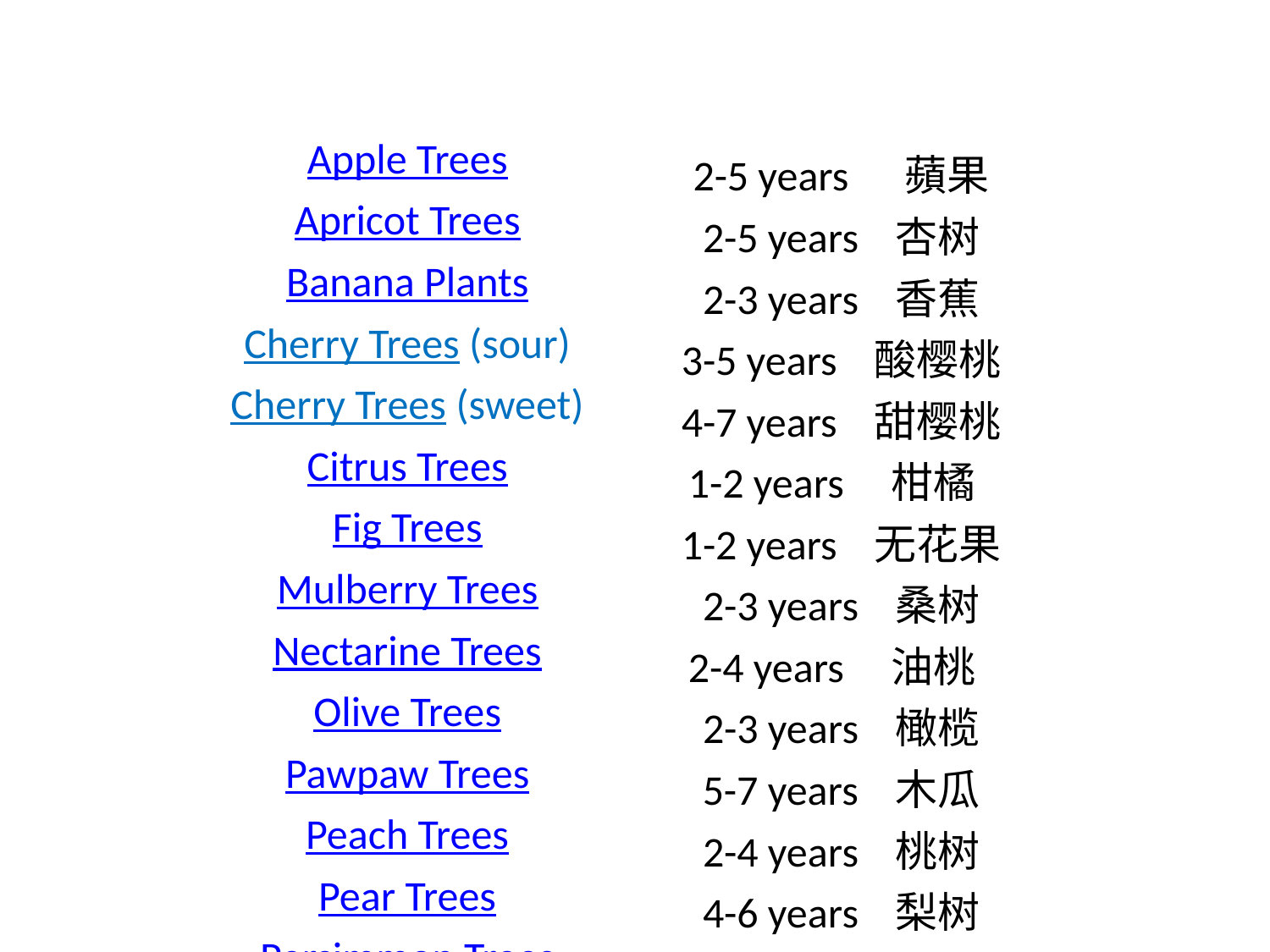

#
|  |  |
| --- | --- |
| Apple Trees | 2-5 years 蘋果 |
| Apricot Trees | 2-5 years 杏树 |
| Banana Plants | 2-3 years 香蕉 |
| Cherry Trees (sour) | 3-5 years 酸樱桃 |
| Cherry Trees (sweet) | 4-7 years 甜樱桃 |
| Citrus Trees | 1-2 years 柑橘 |
| Fig Trees | 1-2 years 无花果 |
| Mulberry Trees | 2-3 years 桑树 |
| Nectarine Trees | 2-4 years 油桃 |
| Olive Trees | 2-3 years 橄榄 |
| Pawpaw Trees | 5-7 years 木瓜 |
| Peach Trees | 2-4 years 桃树 |
| Pear Trees | 4-6 years 梨树 |
| Persimmon Trees | 3-4 years 杮子 |
| Plum Trees | 3-6 years 李子 |